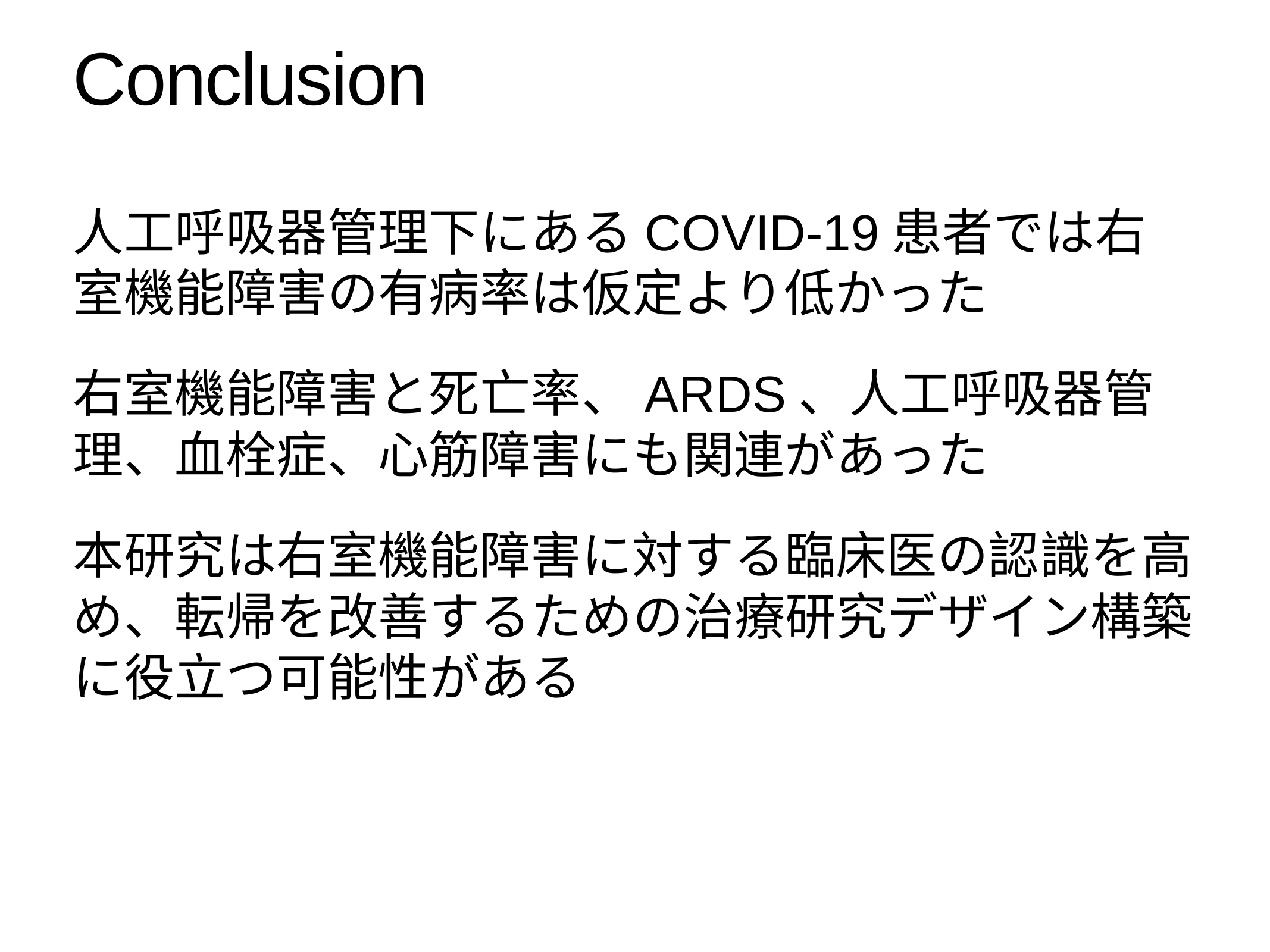

# Conclusion
人工呼吸器管理下にあるCOVID-19患者では右室機能障害の有病率は仮定より低かった
右室機能障害と死亡率、ARDS、人工呼吸器管理、血栓症、心筋障害にも関連があった
本研究は右室機能障害に対する臨床医の認識を高め、転帰を改善するための治療研究デザイン構築に役立つ可能性がある